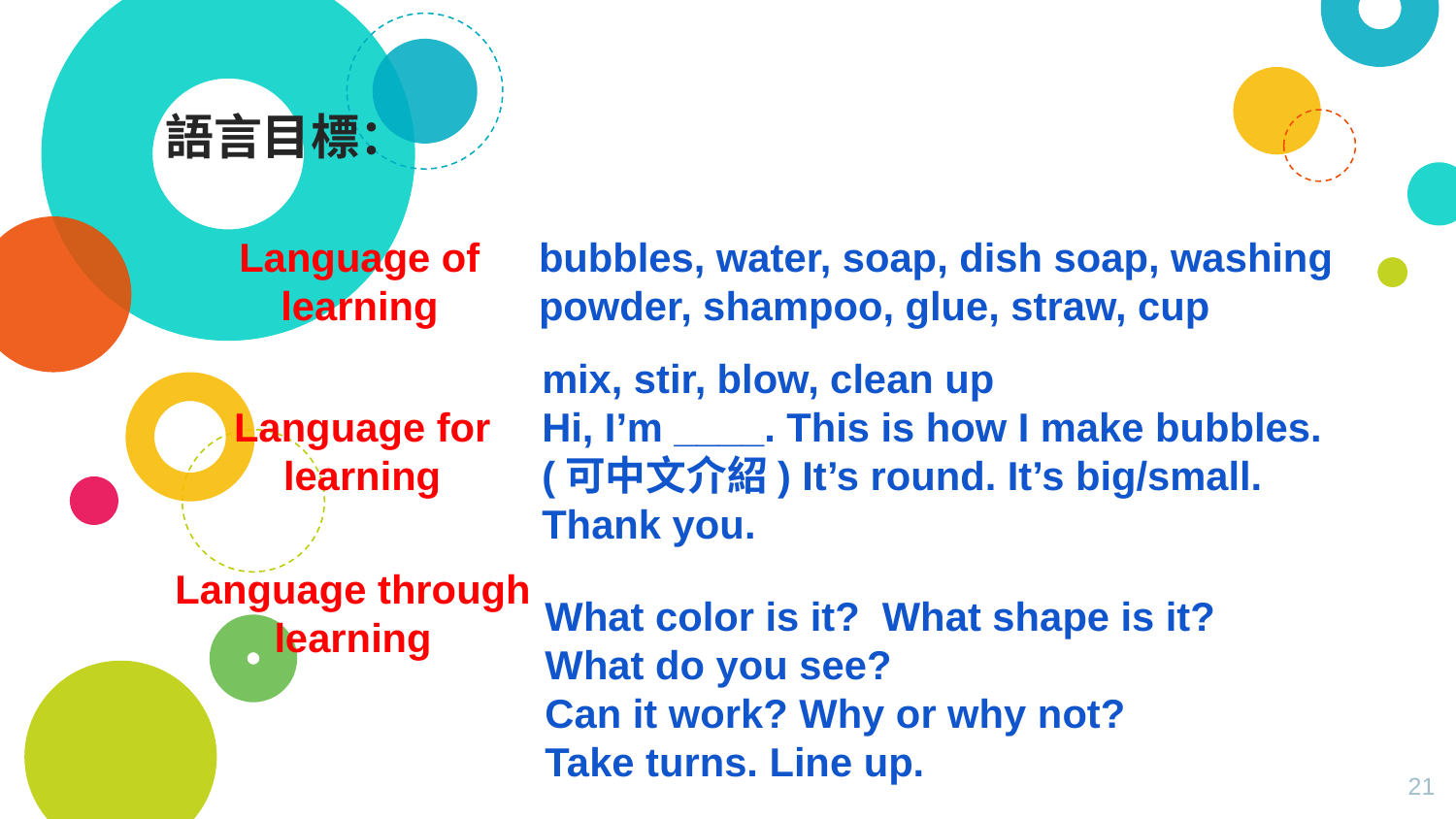

語言目標：
Language of learning
bubbles, water, soap, dish soap, washing powder, shampoo, glue, straw, cup

mix, stir, blow, clean up
Hi, I’m ____. This is how I make bubbles.(可中文介紹) It’s round. It’s big/small. Thank you.
Language for learning

What color is it?  What shape is it?
What do you see?
Can it work? Why or why not?
Take turns. Line up.

Language through learning
21